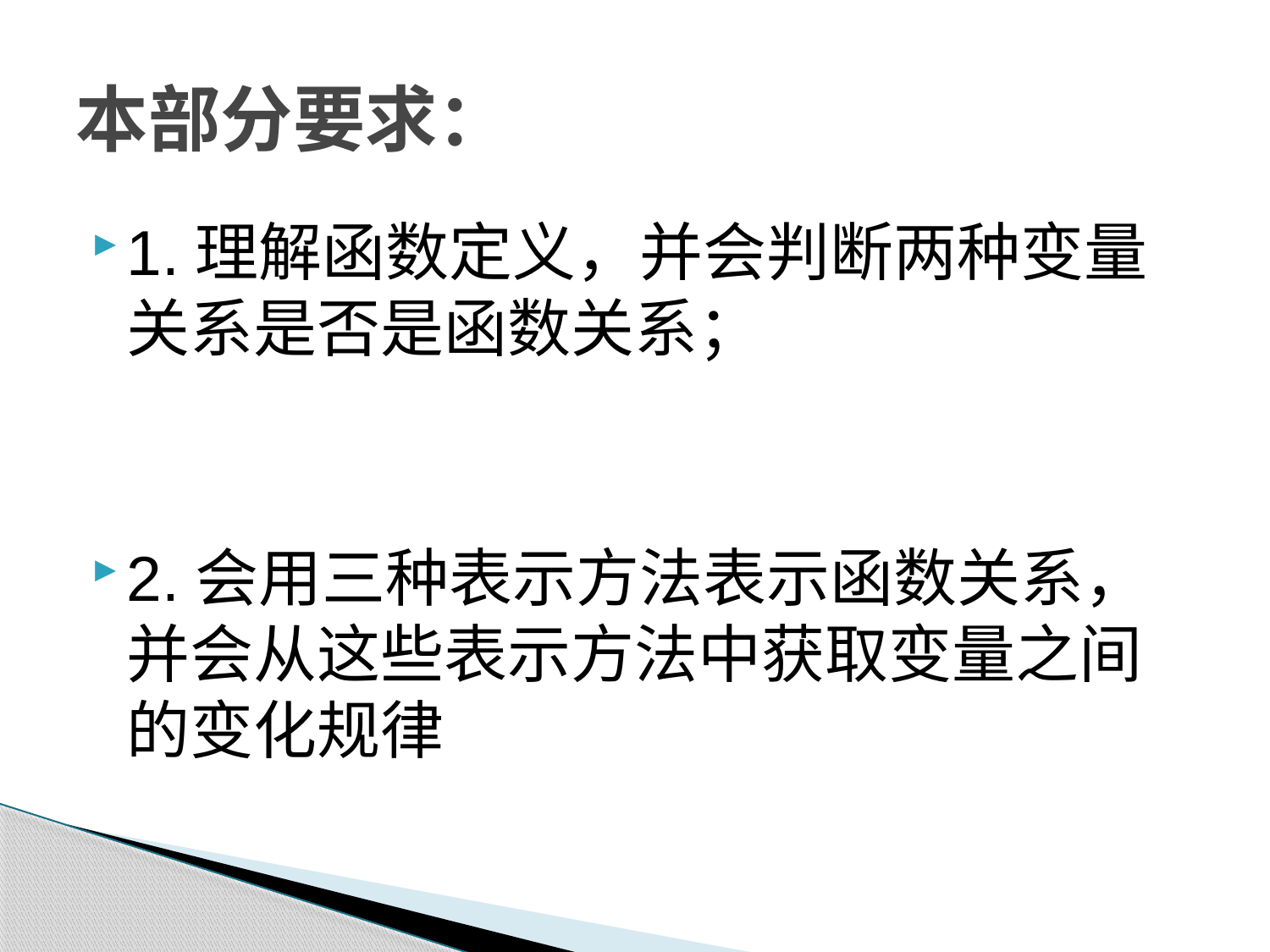

# 本部分要求：
1.理解函数定义，并会判断两种变量关系是否是函数关系；

2.会用三种表示方法表示函数关系，并会从这些表示方法中获取变量之间的变化规律